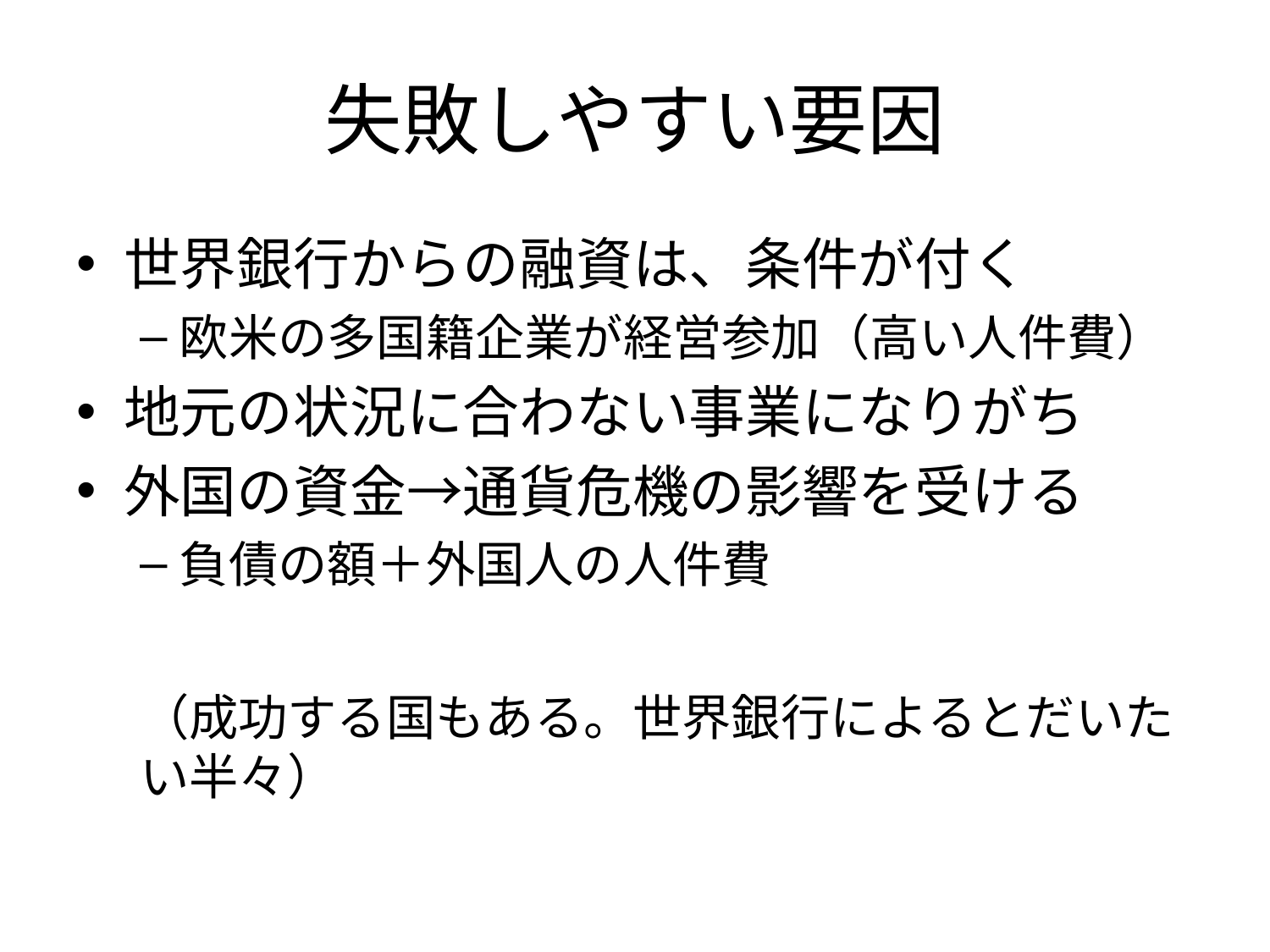

# 失敗しやすい要因
世界銀行からの融資は、条件が付く
欧米の多国籍企業が経営参加（高い人件費）
地元の状況に合わない事業になりがち
外国の資金→通貨危機の影響を受ける
負債の額＋外国人の人件費

（成功する国もある。世界銀行によるとだいたい半々）